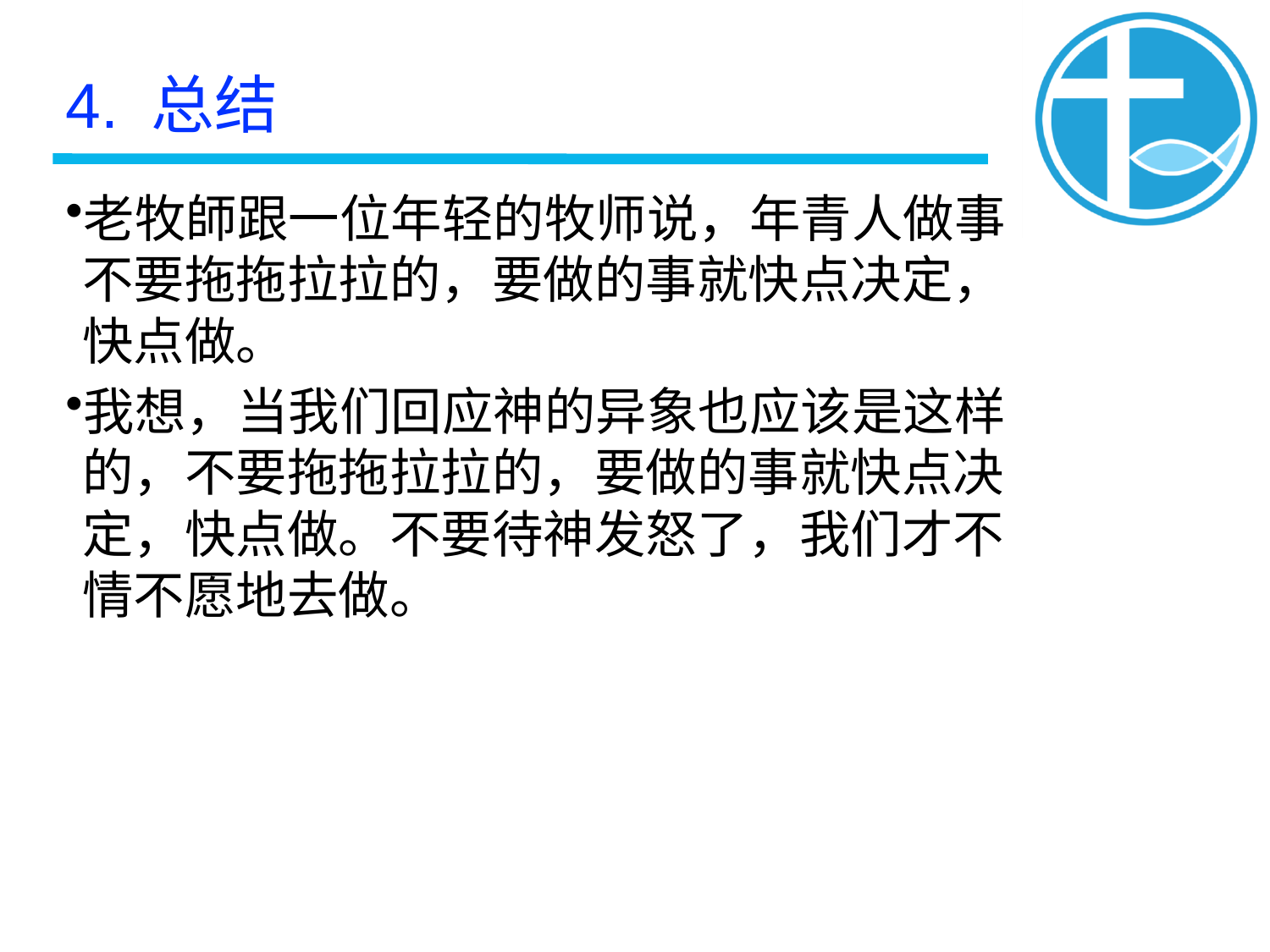

4. 总结
老牧師跟一位年轻的牧师说，年青人做事不要拖拖拉拉的，要做的事就快点决定，快点做。
我想，当我们回应神的异象也应该是这样的，不要拖拖拉拉的，要做的事就快点决定，快点做。不要待神发怒了，我们才不情不愿地去做。